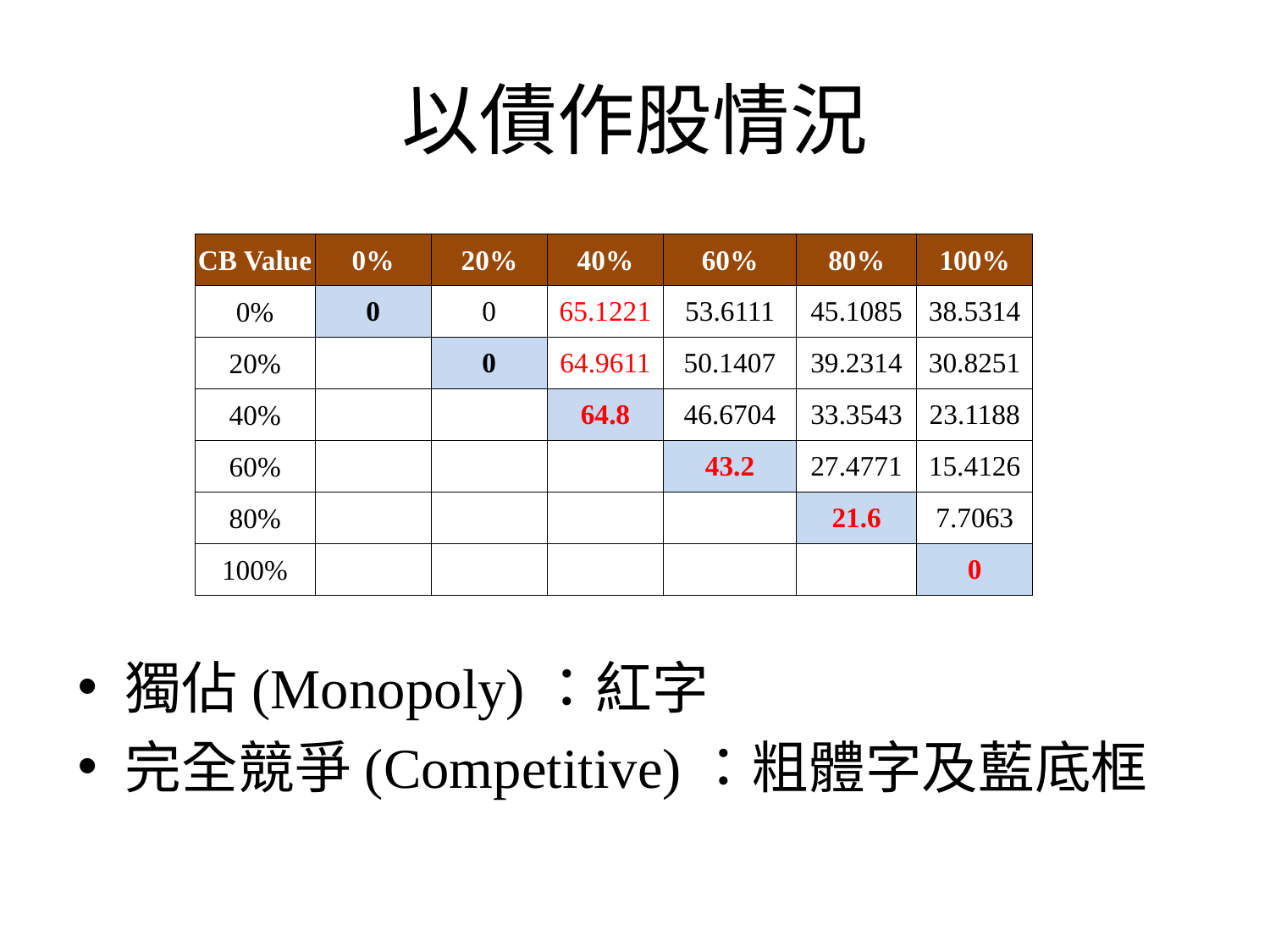

# 以債作股情況
| CB Value | 0% | 20% | 40% | 60% | 80% | 100% |
| --- | --- | --- | --- | --- | --- | --- |
| 0% | 0 | 0 | 65.1221 | 53.6111 | 45.1085 | 38.5314 |
| 20% |  | 0 | 64.9611 | 50.1407 | 39.2314 | 30.8251 |
| 40% |  |  | 64.8 | 46.6704 | 33.3543 | 23.1188 |
| 60% |  |  |  | 43.2 | 27.4771 | 15.4126 |
| 80% |  |  |  |  | 21.6 | 7.7063 |
| 100% |  |  |  |  |  | 0 |
獨佔(Monopoly)：紅字
完全競爭(Competitive)：粗體字及藍底框